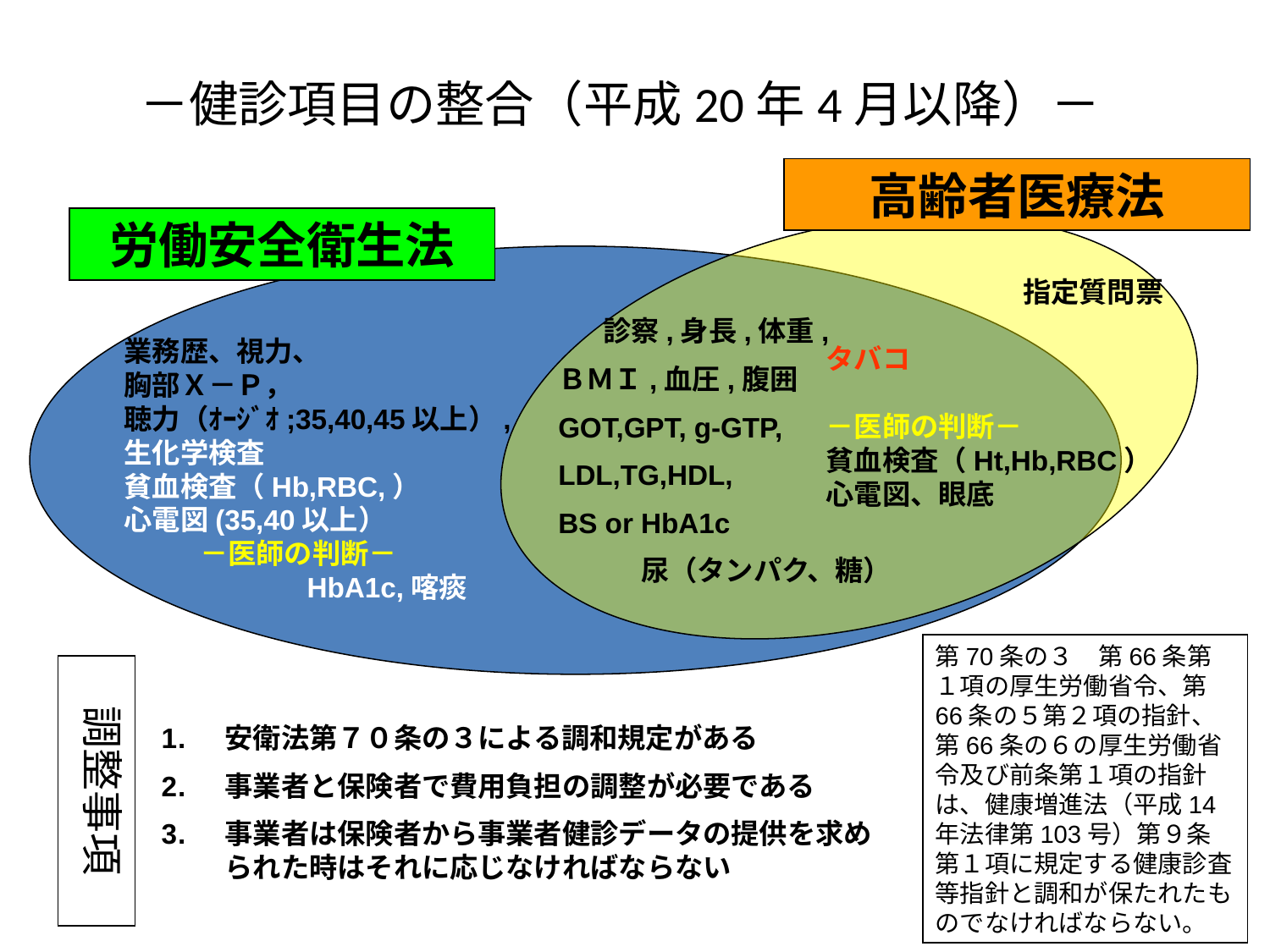

# －健診項目の整合（平成20年4月以降）－
高齢者医療法
労働安全衛生法

　　　　　　　指定質問票
　　　　　　　　　　　　タバコ

－医師の判断－
貧血検査（Ht,Hb,RBC）
心電図、眼底

      診察,身長,体重,
ＢＭＩ,血圧,腹囲
GOT,GPT, g-GTP,
LDL,TG,HDL,
BS or HbA1c
            尿（タンパク、糖）

業務歴、視力、
胸部Ｘ－Ｐ，
聴力（ｵｰｼﾞｵ;35,40,45以上）,
生化学検査
貧血検査（Hb,RBC,）
心電図(35,40以上）
  　　－医師の判断－
　          　　　HbA1c,喀痰
第70条の３　第66条第１項の厚生労働省令、第66条の５第２項の指針、第66条の６の厚生労働省令及び前条第１項の指針は、健康増進法（平成14年法律第103号）第９条第１項に規定する健康診査等指針と調和が保たれたものでなければならない。
調整事項
安衛法第７０条の３による調和規定がある
事業者と保険者で費用負担の調整が必要である
事業者は保険者から事業者健診データの提供を求められた時はそれに応じなければならない